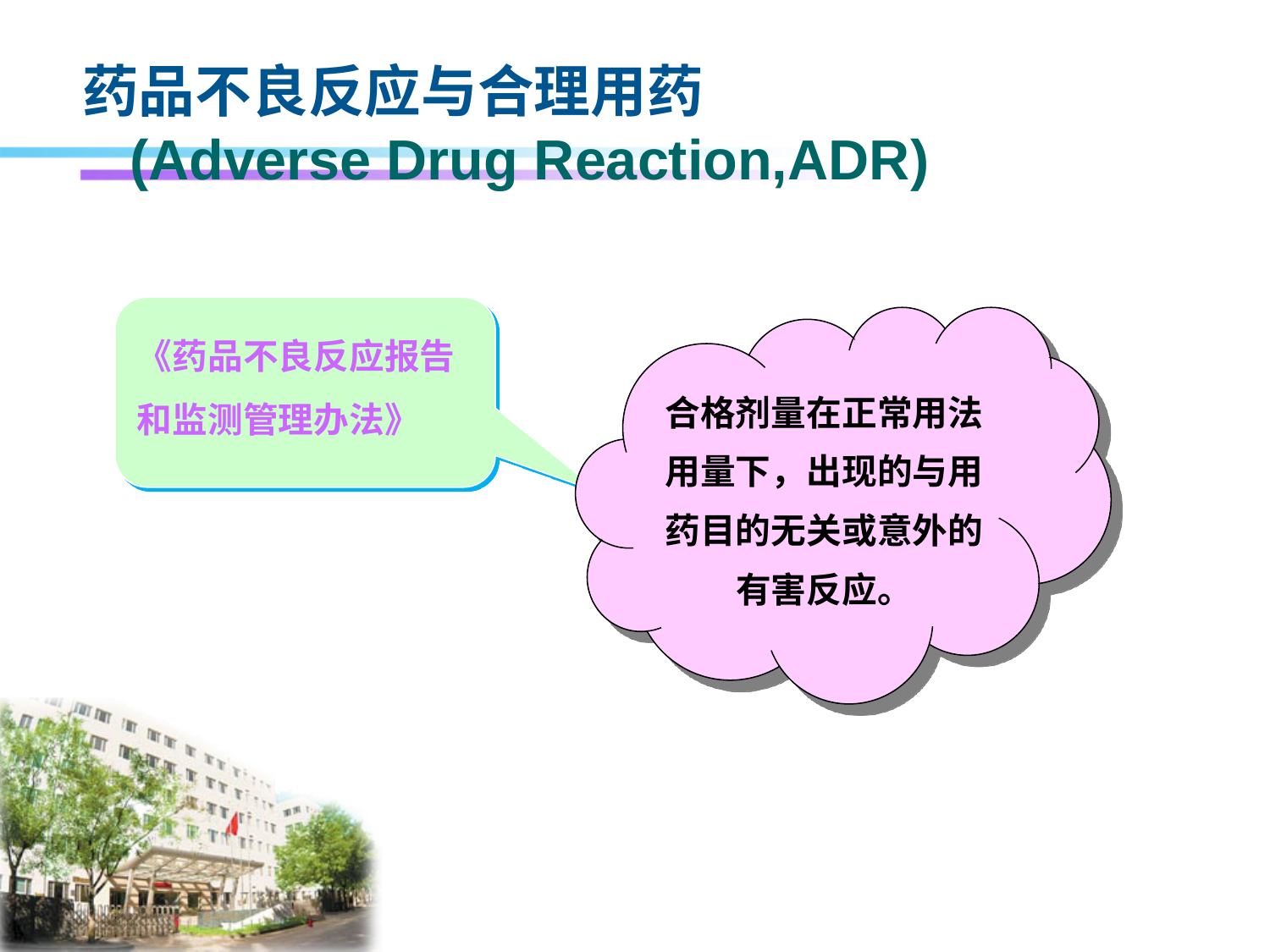

药品不良反应与合理用药(Adverse Drug Reaction,ADR)

《药品不良反应报告和监测管理办法》
合格剂量在正常用法用量下，出现的与用药目的无关或意外的有害反应。